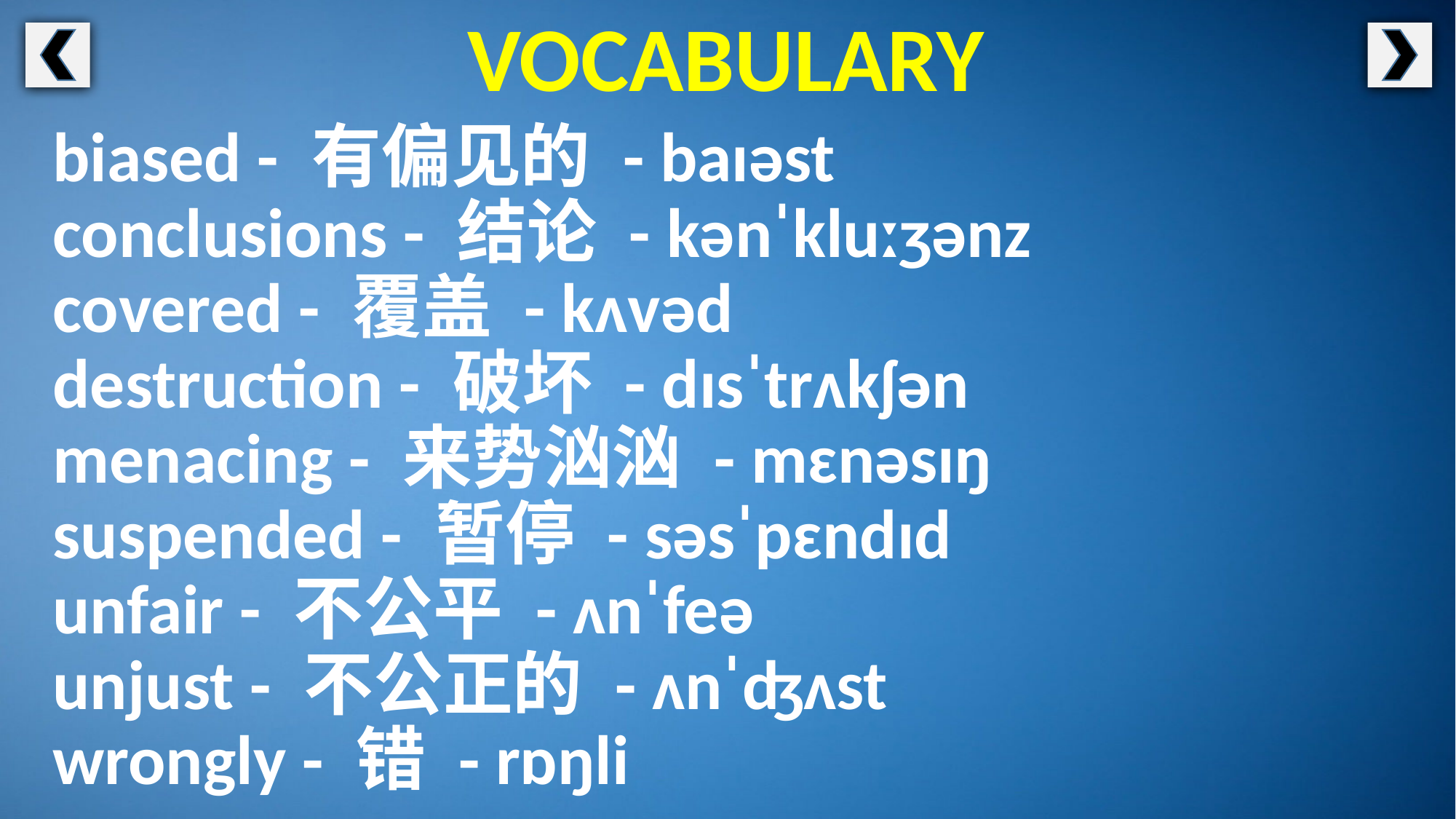

VOCABULARY
biased - 有偏见的 - baɪəst
conclusions - 结论 - kənˈkluːʒənz
covered - 覆盖 - kʌvəd
destruction - 破坏 - dɪsˈtrʌkʃən
menacing - 来势汹汹 - mɛnəsɪŋ
suspended - 暂停 - səsˈpɛndɪd
unfair - 不公平 - ʌnˈfeə
unjust - 不公正的 - ʌnˈʤʌst
wrongly - 错 - rɒŋli